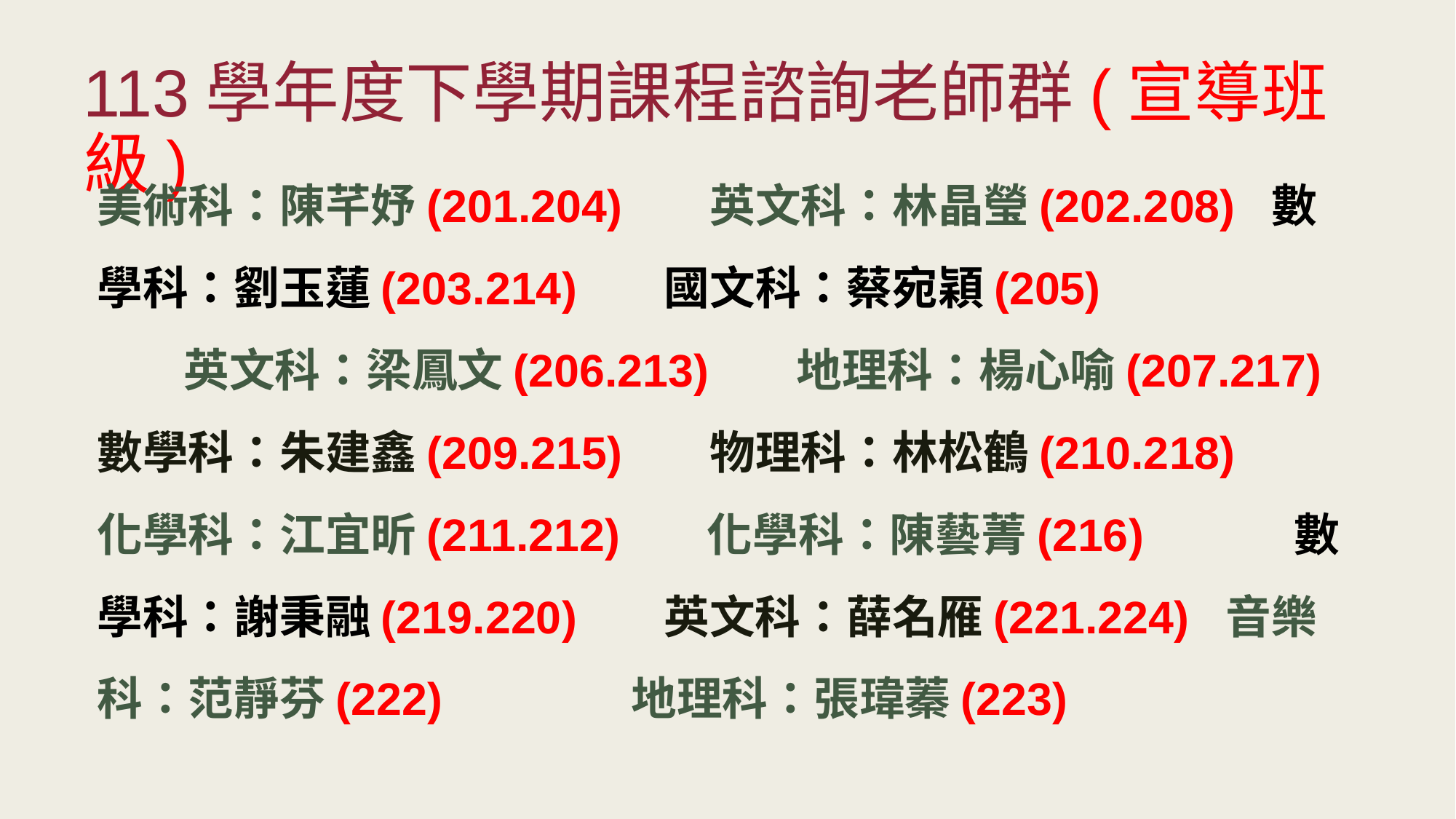

113學年度下學期課程諮詢老師群(宣導班級)
美術科：陳芊妤(201.204)      英文科：林晶瑩(202.208)  數學科：劉玉蓮(203.214)      國文科：蔡宛穎(205)                           英文科：梁鳳文(206.213)      地理科：楊心喻(207.217)  數學科：朱建鑫(209.215)      物理科：林松鶴(210.218)
化學科：江宜昕(211.212)      化學科：陳藝菁(216)           數學科：謝秉融(219.220)      英文科：薛名雁(221.224)  音樂科：范靜芬(222)              地理科：張瑋蓁(223)